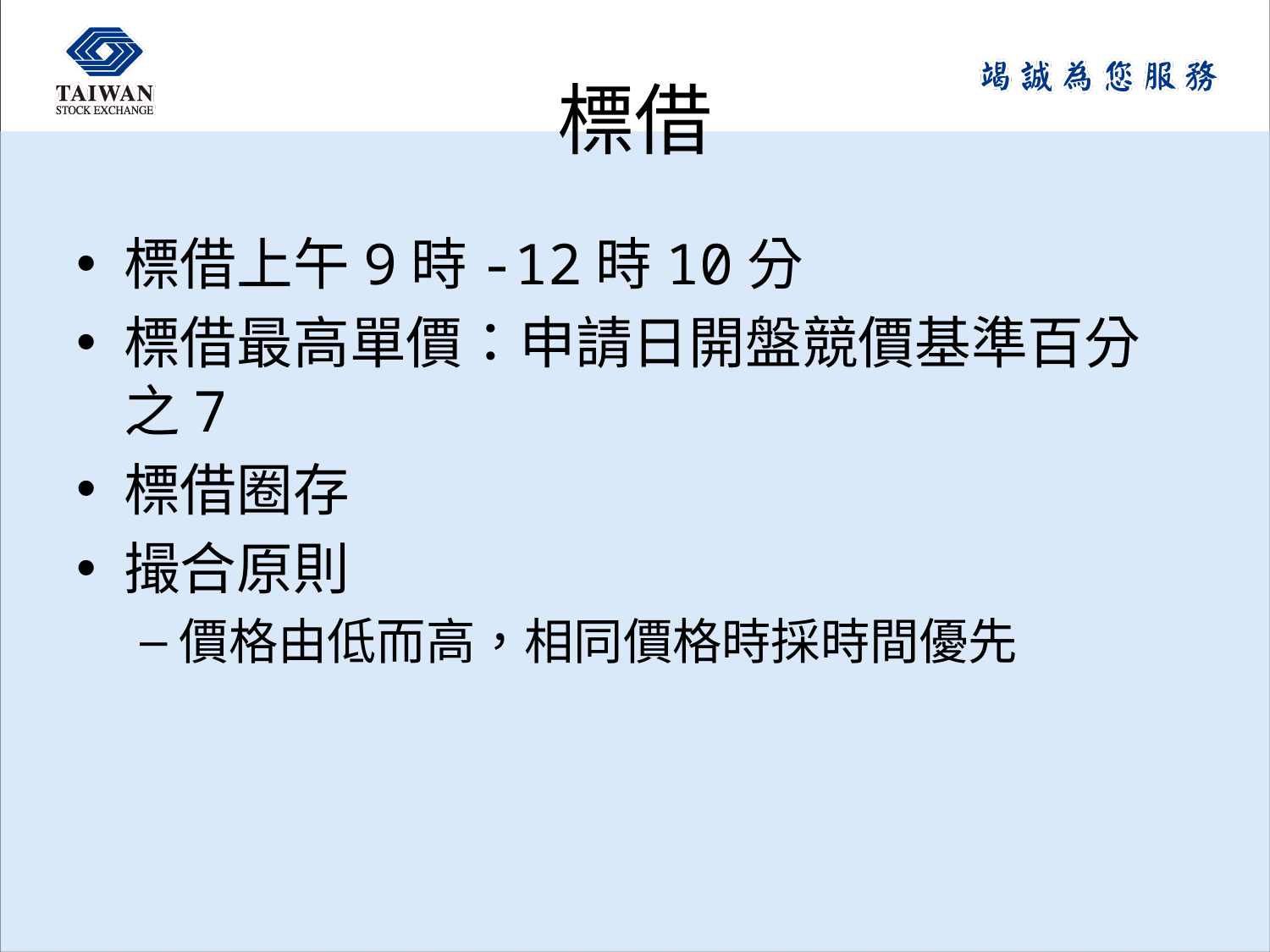

# 標借
標借上午9時-12時10分
標借最高單價：申請日開盤競價基準百分之7
標借圈存
撮合原則
價格由低而高，相同價格時採時間優先